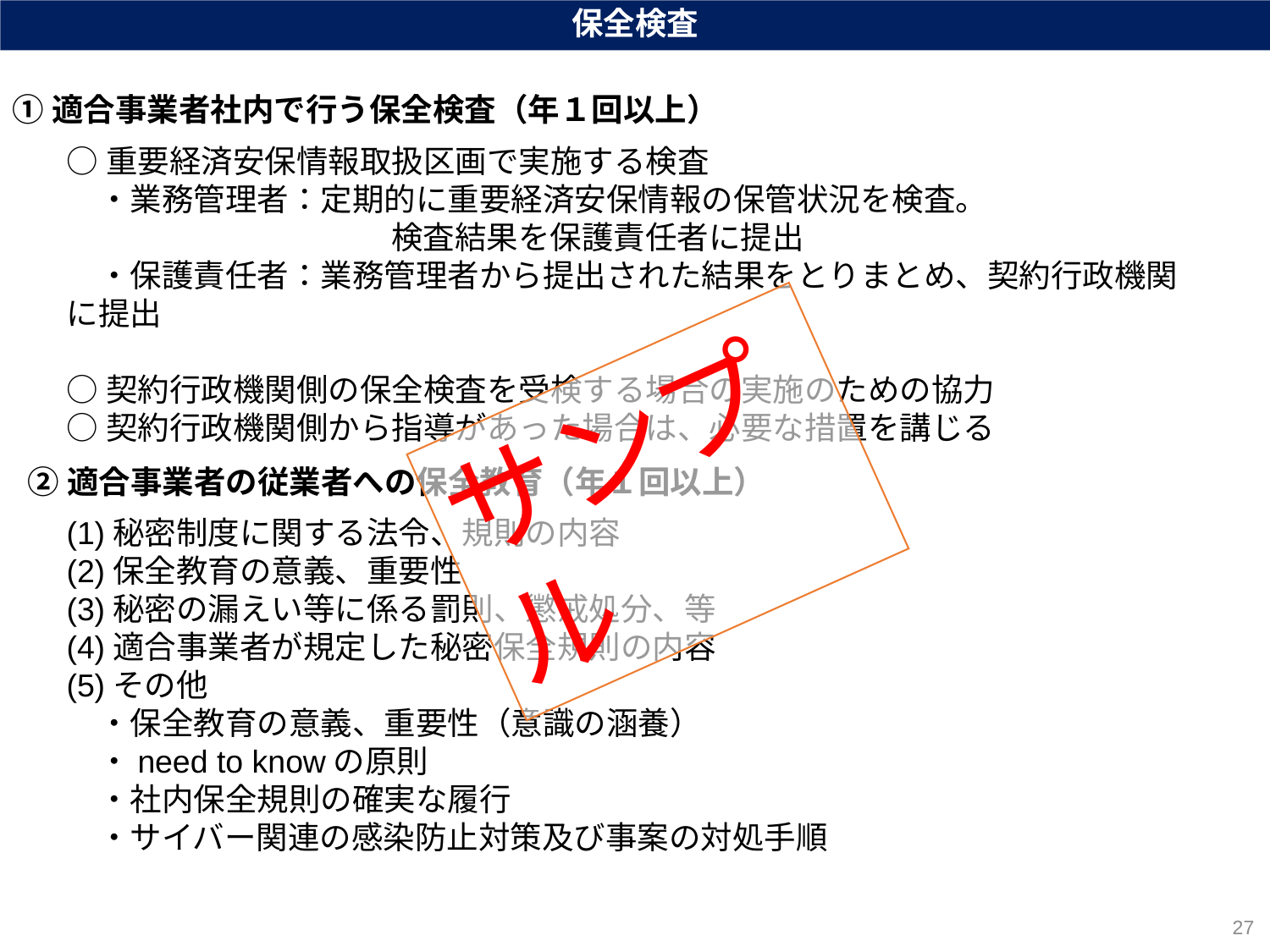

保全検査
①適合事業者社内で行う保全検査（年１回以上）
○重要経済安保情報取扱区画で実施する検査
　・業務管理者：定期的に重要経済安保情報の保管状況を検査。
　　　　　　　　　 　検査結果を保護責任者に提出
　・保護責任者：業務管理者から提出された結果をとりまとめ、契約行政機関に提出

○契約行政機関側の保全検査を受検する場合の実施のための協力
○契約行政機関側から指導があった場合は、必要な措置を講じる
サンプル
②適合事業者の従業者への保全教育（年１回以上）
(1)秘密制度に関する法令、規則の内容
(2)保全教育の意義、重要性
(3)秘密の漏えい等に係る罰則、懲戒処分、等
(4)適合事業者が規定した秘密保全規則の内容
(5)その他
　・保全教育の意義、重要性（意識の涵養）
　・need to knowの原則
　・社内保全規則の確実な履行
　・サイバー関連の感染防止対策及び事案の対処手順
27